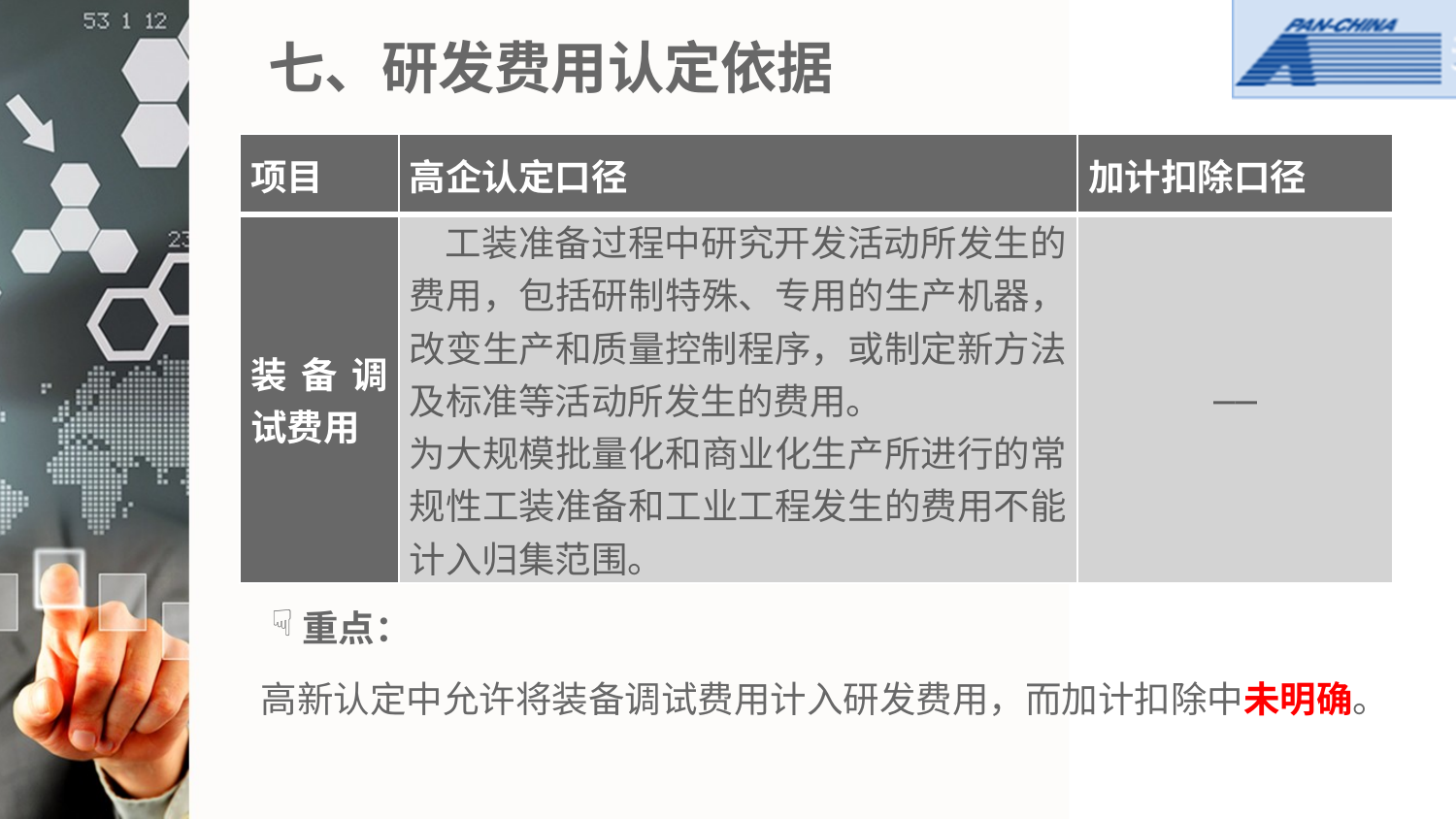

# 七、研发费用认定依据
| 项目 | 高企认定口径 | 加计扣除口径 |
| --- | --- | --- |
| 装备调试费用 | 工装准备过程中研究开发活动所发生的费用，包括研制特殊、专用的生产机器，改变生产和质量控制程序，或制定新方法及标准等活动所发生的费用。 为大规模批量化和商业化生产所进行的常规性工装准备和工业工程发生的费用不能计入归集范围。 | —— |

重点：
高新认定中允许将装备调试费用计入研发费用，而加计扣除中未明确。